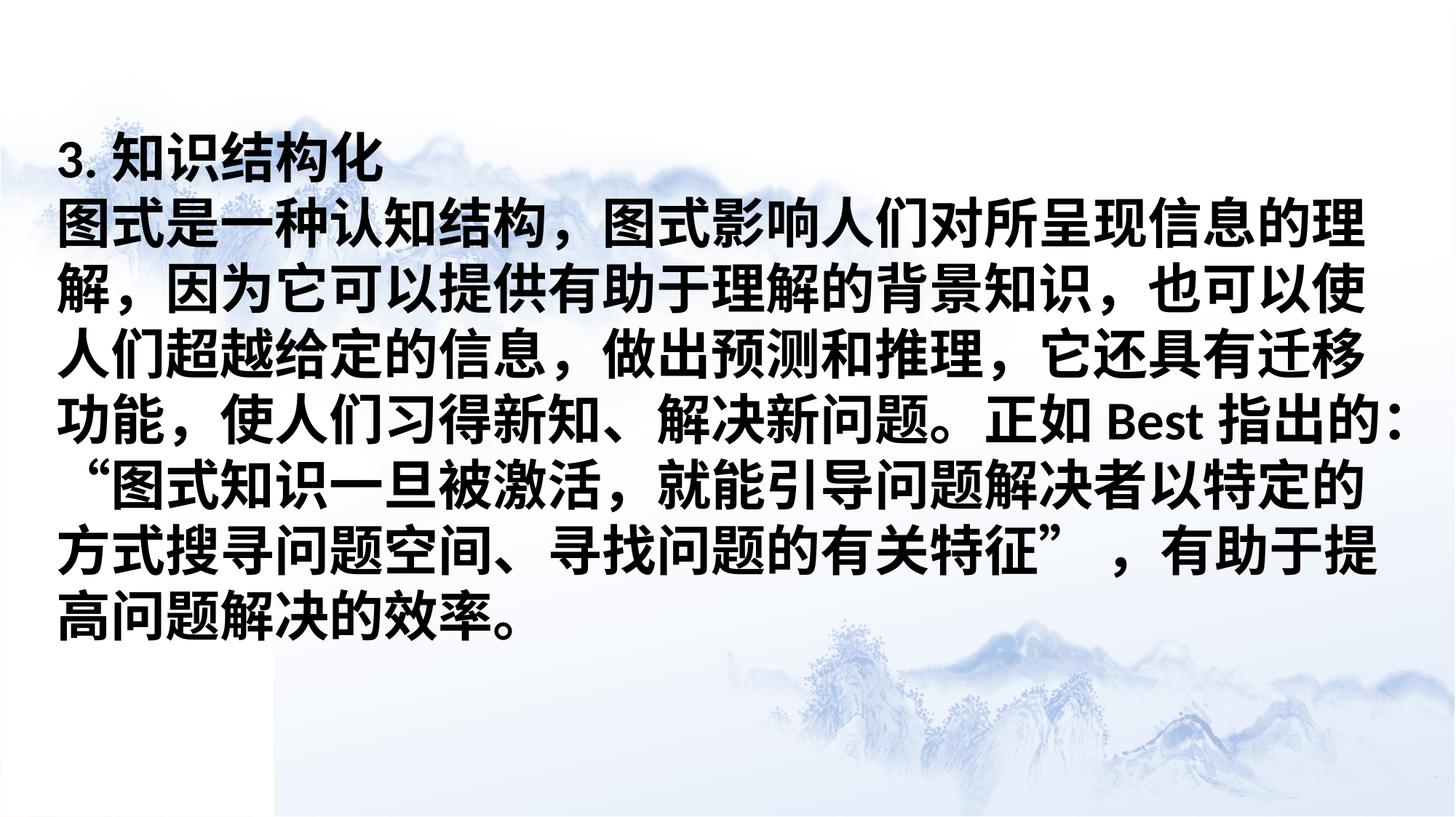

3.知识结构化
图式是一种认知结构，图式影响人们对所呈现信息的理解，因为它可以提供有助于理解的背景知识，也可以使人们超越给定的信息，做出预测和推理，它还具有迁移功能，使人们习得新知、解决新问题。正如Best指出的：“图式知识一旦被激活，就能引导问题解决者以特定的方式搜寻问题空间、寻找问题的有关特征” ，有助于提高问题解决的效率。